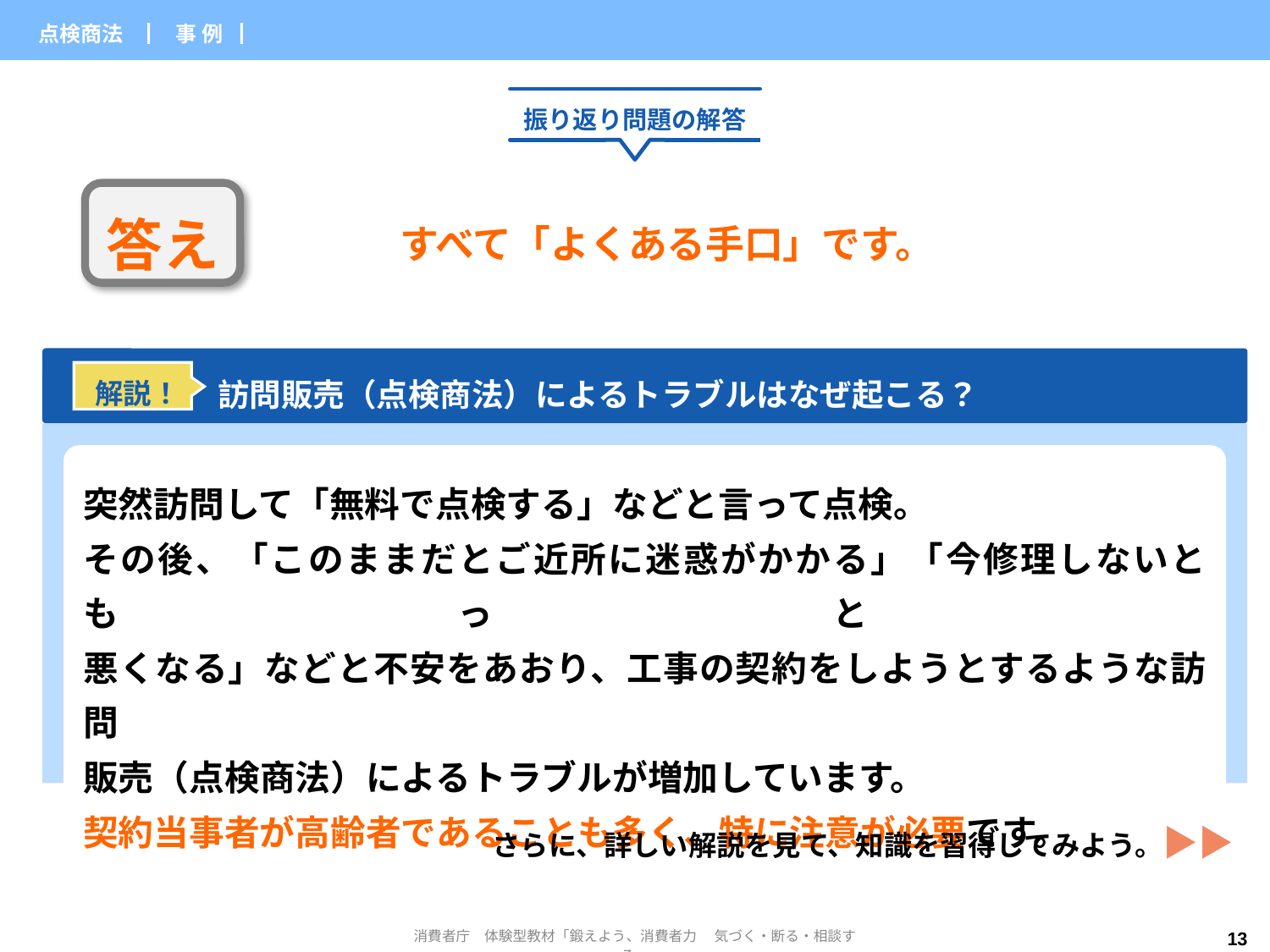

| 点検商法 | ▏事 例▕ |  |  |
| --- | --- | --- | --- |
振り返り問題の解答

答え
すべて「よくある手口」です。

訪問販売（点検商法）によるトラブルはなぜ起こる？

解説！

突然訪問して「無料で点検する」などと言って点検。
その後、「このままだとご近所に迷惑がかかる」「今修理しないともっと
悪くなる」などと不安をあおり、工事の契約をしようとするような訪問
販売（点検商法）によるトラブルが増加しています。
契約当事者が高齢者であることも多く、特に注意が必要です。
さらに、詳しい解説を見て、知識を習得してみよう。▶▶